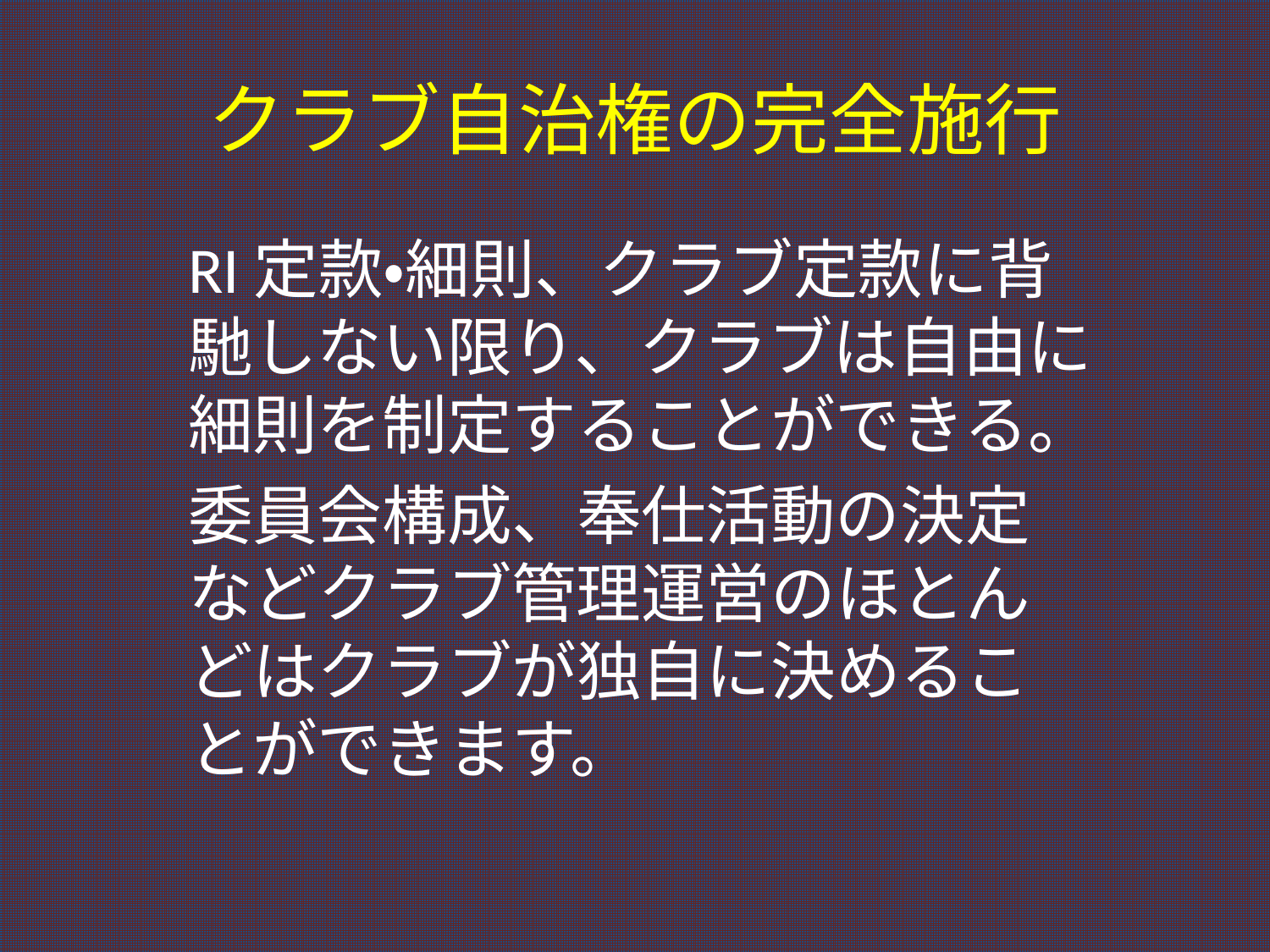

# クラブ自治権の完全施行
RI定款・細則、クラブ定款に背馳しない限り、クラブは自由に細則を制定することができる。
委員会構成、奉仕活動の決定などクラブ管理運営のほとんどはクラブが独自に決めることができます。